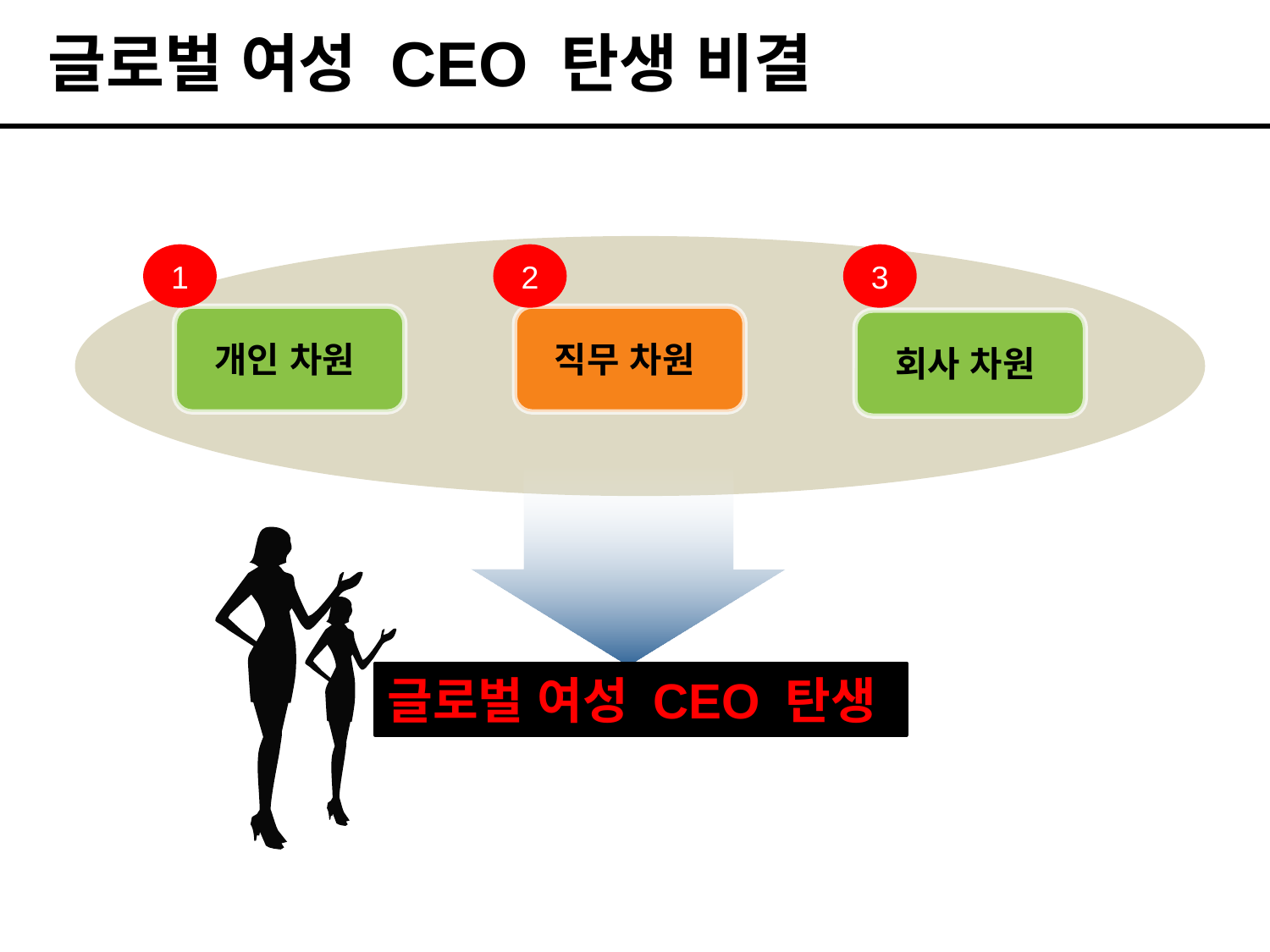

# 글로벌 여성 CEO 탄생 비결

1
2
3
개인 차원
직무 차원
회사 차원

글로벌 여성 CEO 탄생